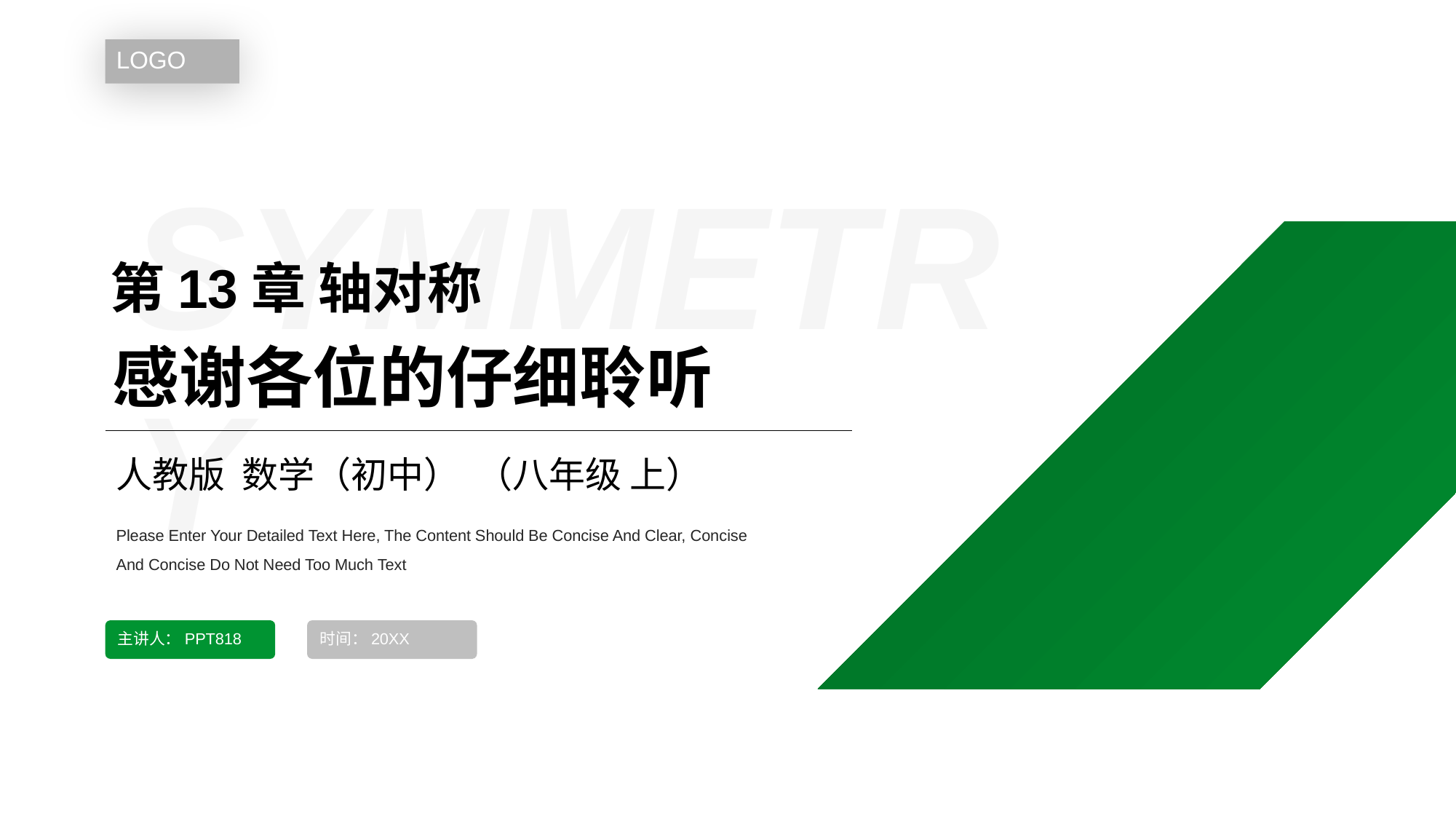

LOGO
SYMMETRY

第13章 轴对称
感谢各位的仔细聆听

人教版  数学（初中）  （八年级 上）
Please Enter Your Detailed Text Here, The Content Should Be Concise And Clear, Concise And Concise Do Not Need Too Much Text

主讲人：PPT818
时间：20XX